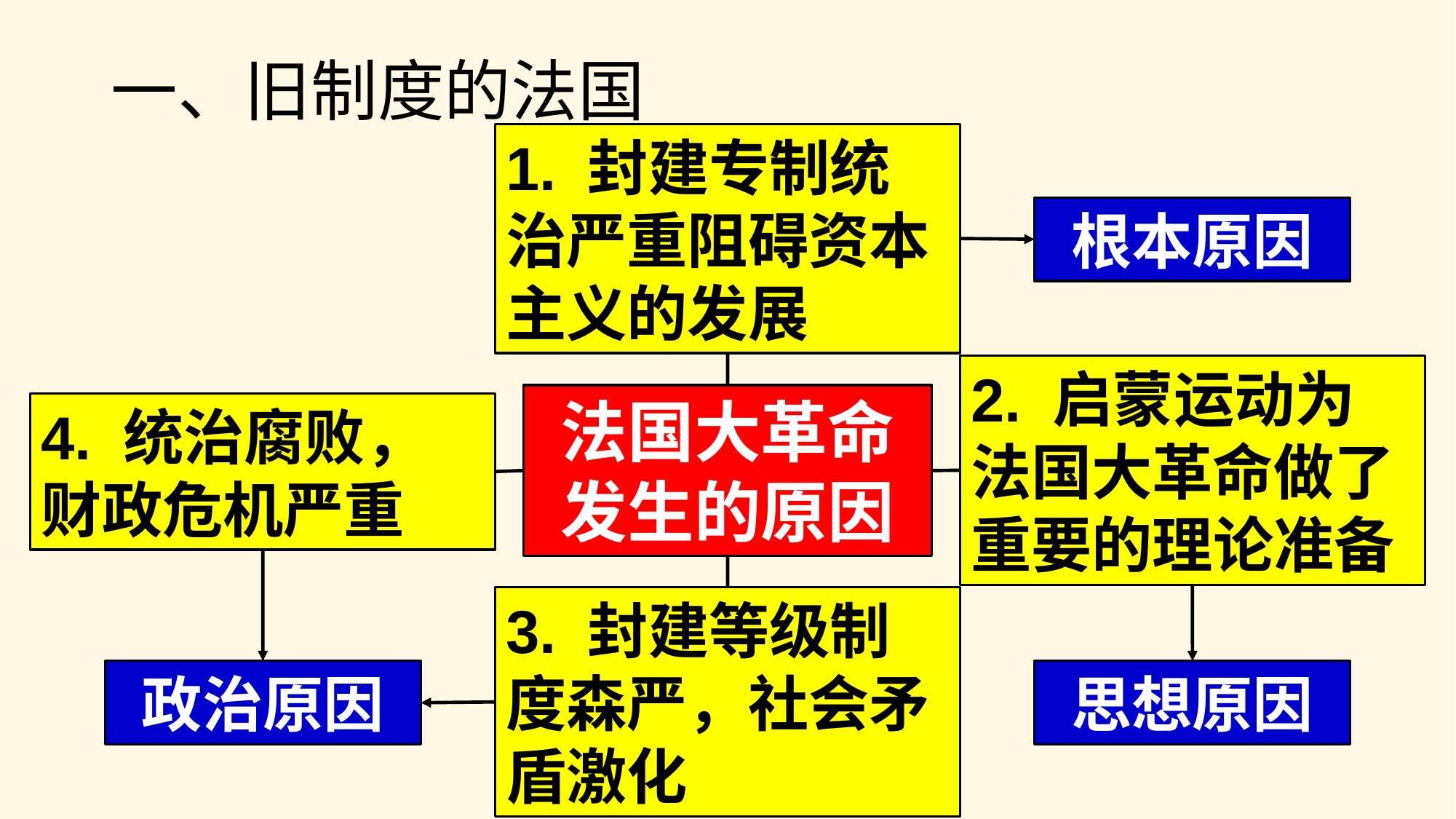

# 一、旧制度的法国
1. 封建专制统治严重阻碍资本主义的发展
根本原因
4. 统治腐败，财政危机严重
2. 启蒙运动为法国大革命做了重要的理论准备
法国大革命
发生的原因
3. 封建等级制度森严，社会矛盾激化
政治原因
思想原因